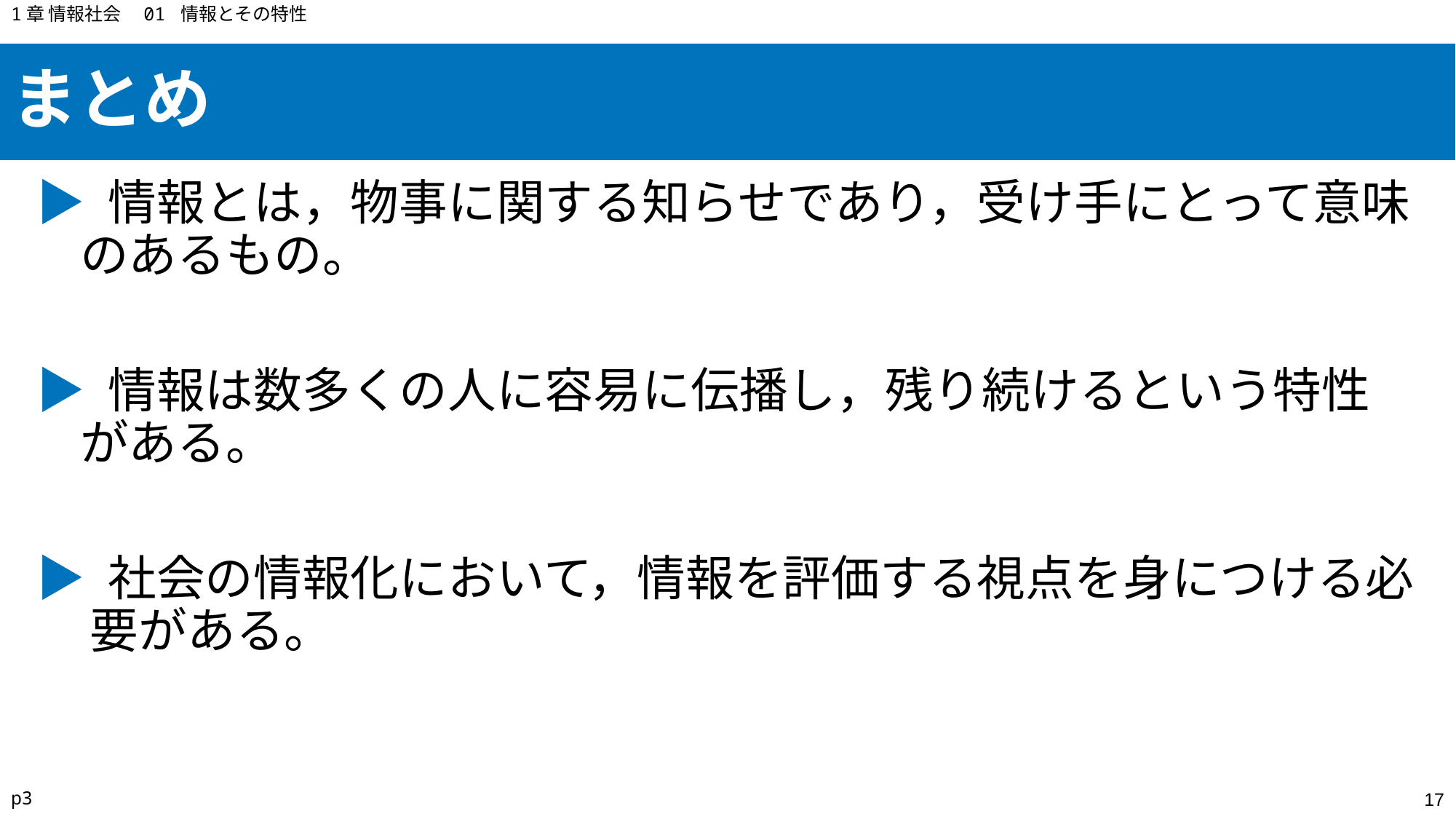

1章 情報社会　01 情報とその特性

まとめ
▶ 情報とは，物事に関する知らせであり，受け手にとって意味のあるもの。

▶ 情報は数多くの人に容易に伝播し，残り続けるという特性がある。

▶ 社会の情報化において，情報を評価する視点を身につける必要がある。

p3
17